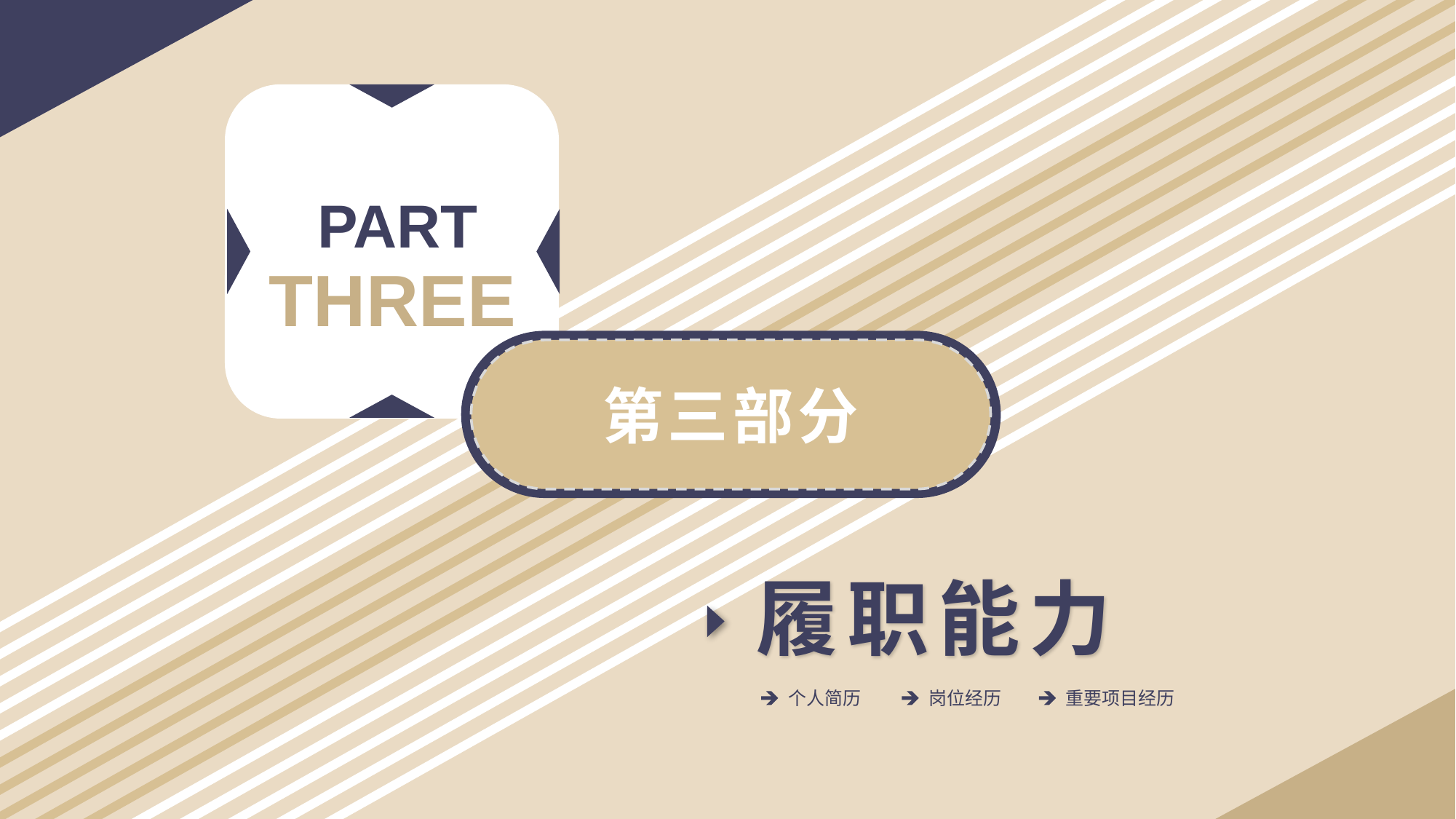

PART
THREE

第三部分
履职能力

个人简历
岗位经历
重要项目经历